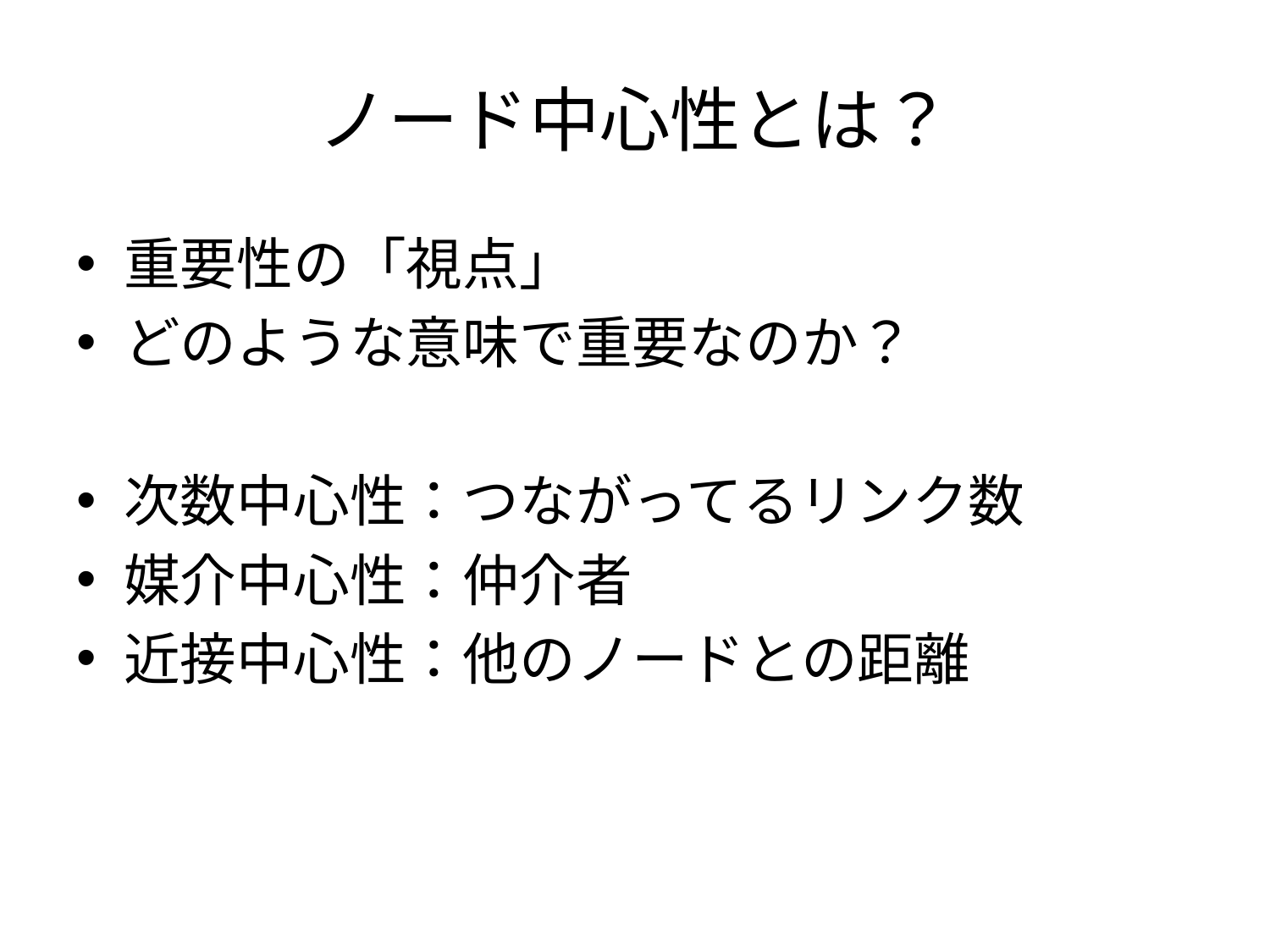

# ノード中心性とは？
重要性の「視点」
どのような意味で重要なのか？

次数中心性：つながってるリンク数
媒介中心性：仲介者
近接中心性：他のノードとの距離